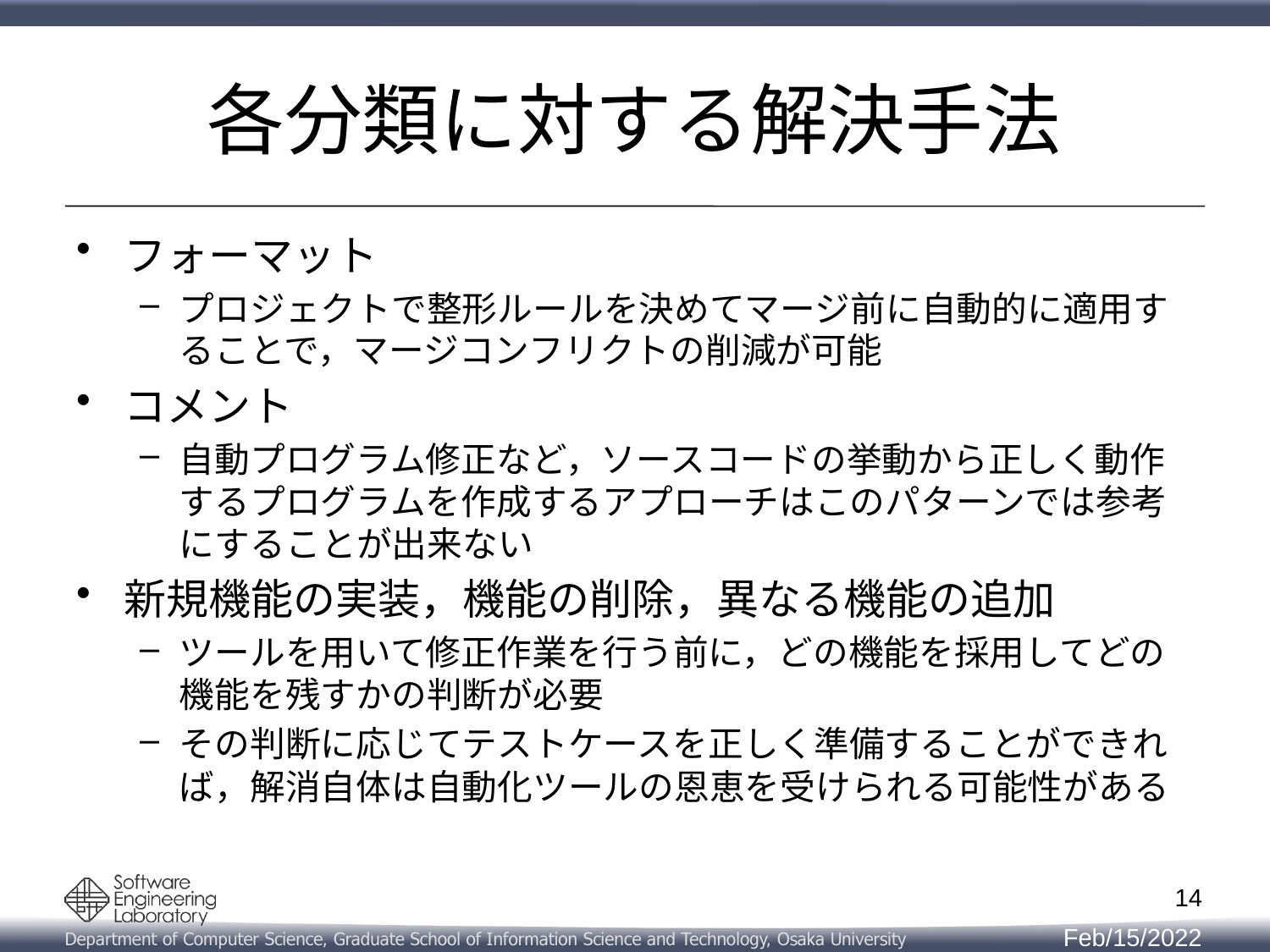

# 各分類に対する解決手法
フォーマット
プロジェクトで整形ルールを決めてマージ前に自動的に適用することで，マージコンフリクトの削減が可能
コメント
自動プログラム修正など，ソースコードの挙動から正しく動作するプログラムを作成するアプローチはこのパターンでは参考にすることが出来ない
新規機能の実装，機能の削除，異なる機能の追加
ツールを用いて修正作業を行う前に，どの機能を採用してどの機能を残すかの判断が必要
その判断に応じてテストケースを正しく準備することができれば，解消自体は自動化ツールの恩恵を受けられる可能性がある
14
Feb/15/2022